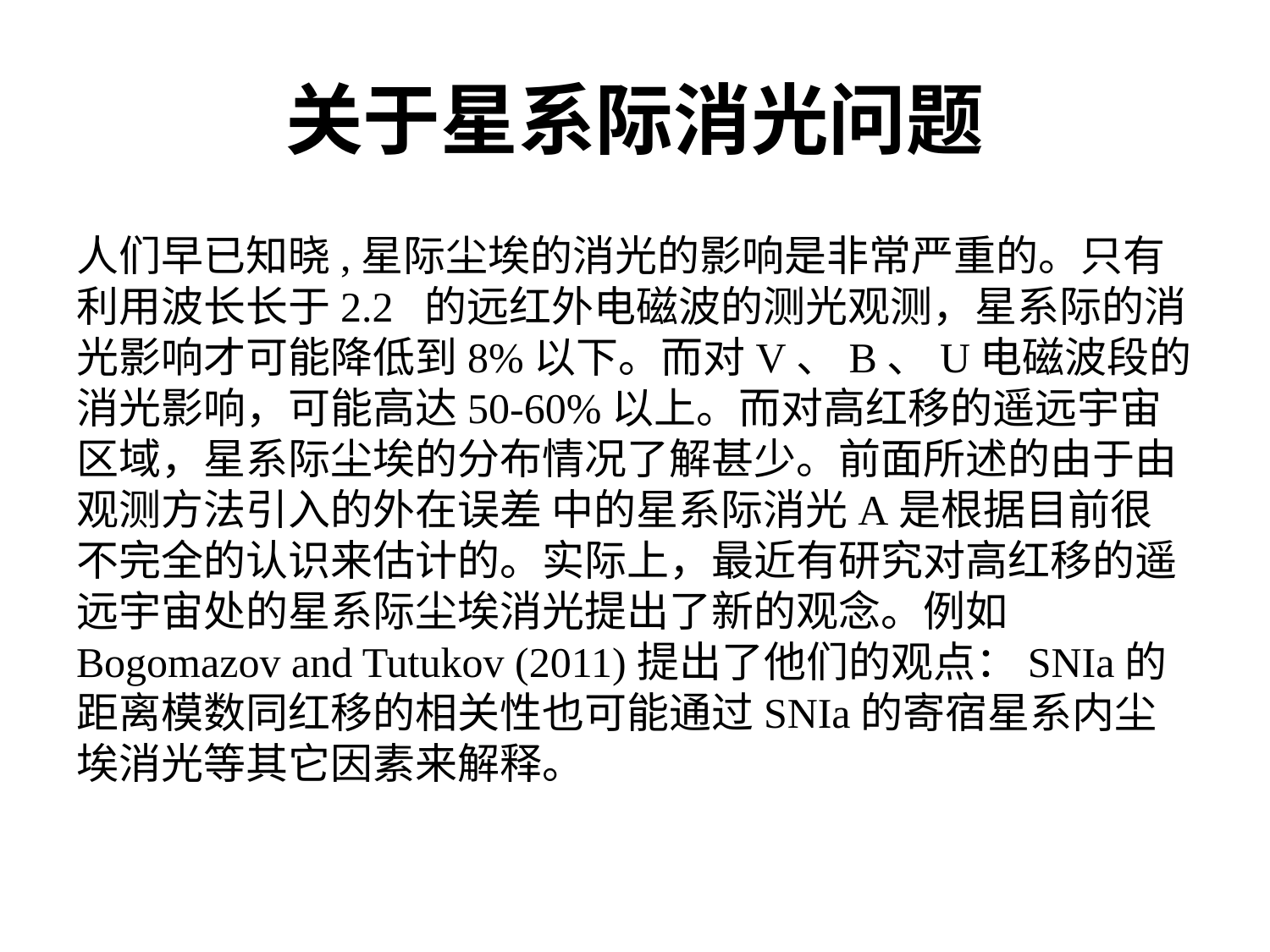

# 关于星系际消光问题
人们早已知晓,星际尘埃的消光的影响是非常严重的。只有利用波长长于2.2  的远红外电磁波的测光观测，星系际的消光影响才可能降低到8%以下。而对V、B、U电磁波段的消光影响，可能高达50-60%以上。而对高红移的遥远宇宙区域，星系际尘埃的分布情况了解甚少。前面所述的由于由观测方法引入的外在误差 中的星系际消光A是根据目前很不完全的认识来估计的。实际上，最近有研究对高红移的遥远宇宙处的星系际尘埃消光提出了新的观念。例如Bogomazov and Tutukov (2011)提出了他们的观点：SNIa的距离模数同红移的相关性也可能通过SNIa的寄宿星系内尘埃消光等其它因素来解释。